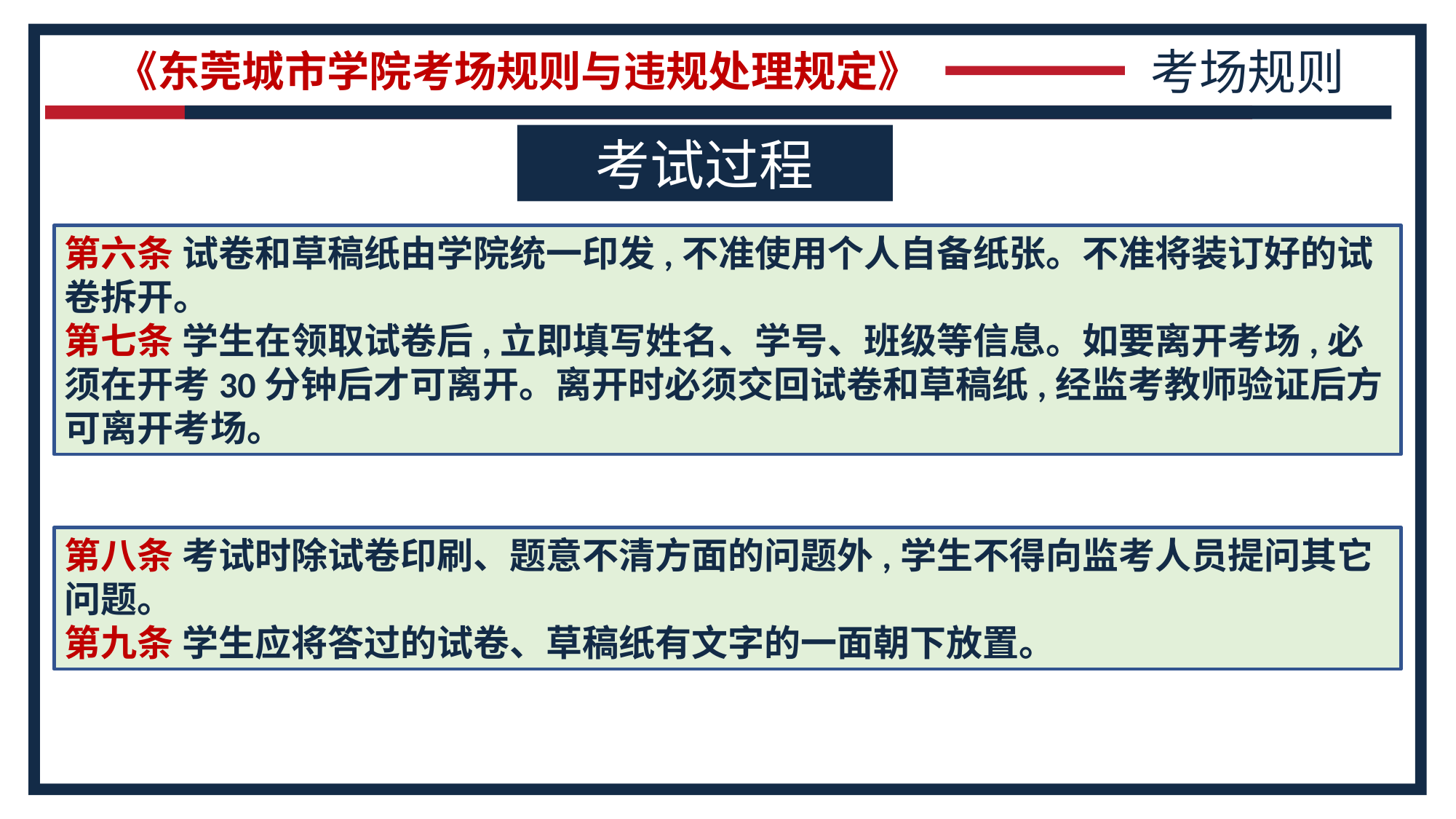

考场规则
《东莞城市学院考场规则与违规处理规定》

考试过程
第六条 试卷和草稿纸由学院统一印发,不准使用个人自备纸张。不准将装订好的试 卷拆开。
第七条 学生在领取试卷后,立即填写姓名、学号、班级等信息。如要离开考场,必须在开考30分钟后才可离开。离开时必须交回试卷和草稿纸,经监考教师验证后方可离开考场。
第八条 考试时除试卷印刷、题意不清方面的问题外,学生不得向监考人员提问其它问题。
第九条 学生应将答过的试卷、草稿纸有文字的一面朝下放置。